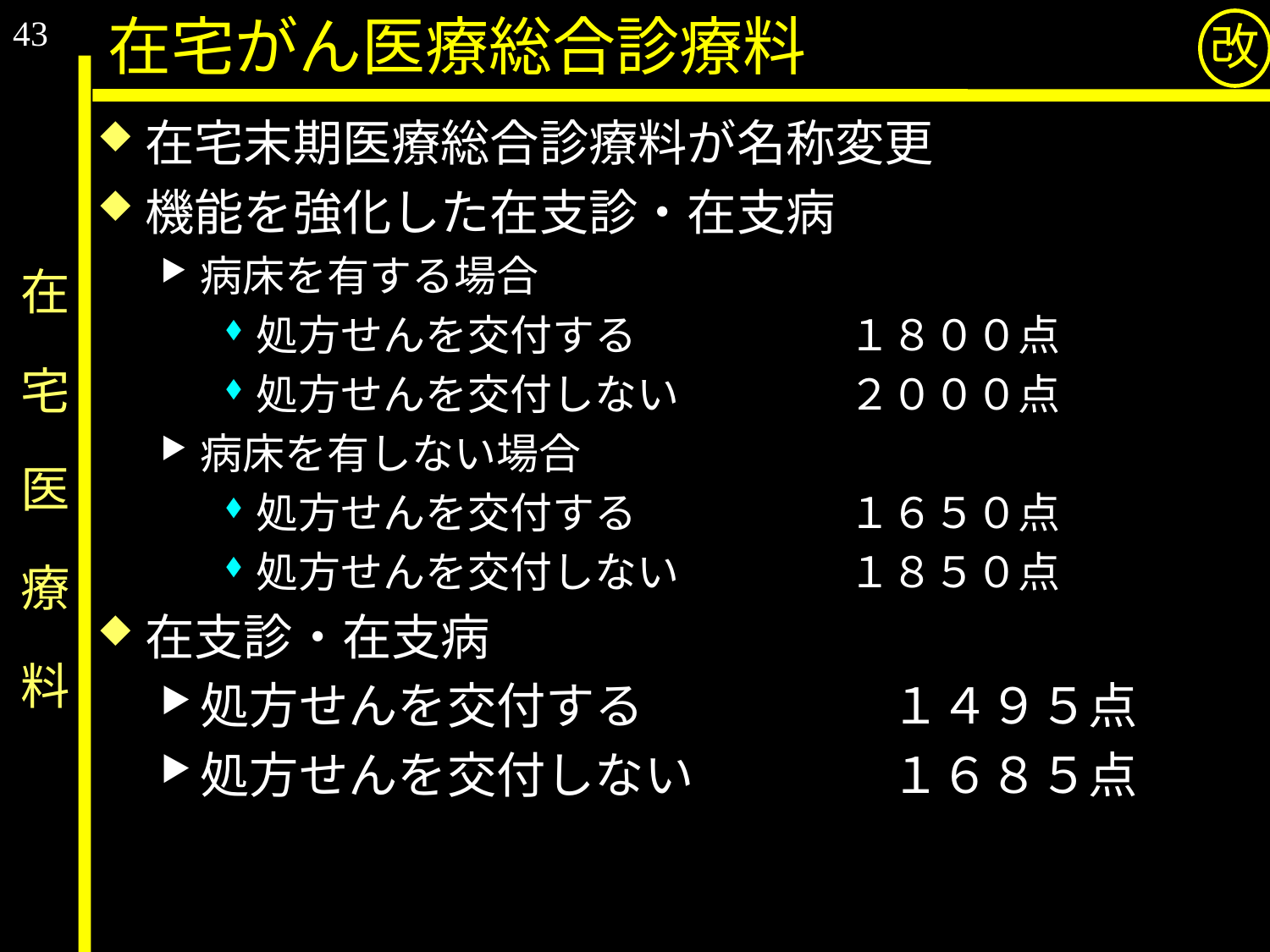

43
在宅がん医療総合診療料
改

在宅末期医療総合診療料が名称変更
機能を強化した在支診・在支病
病床を有する場合
処方せんを交付する　　　　　１８００点
処方せんを交付しない　　　　２０００点
病床を有しない場合
処方せんを交付する　　　　　１６５０点
処方せんを交付しない　　　　１８５０点
在支診・在支病
処方せんを交付する　　　　　１４９５点
処方せんを交付しない　　　　１６８５点
# 在　宅　医　療　料